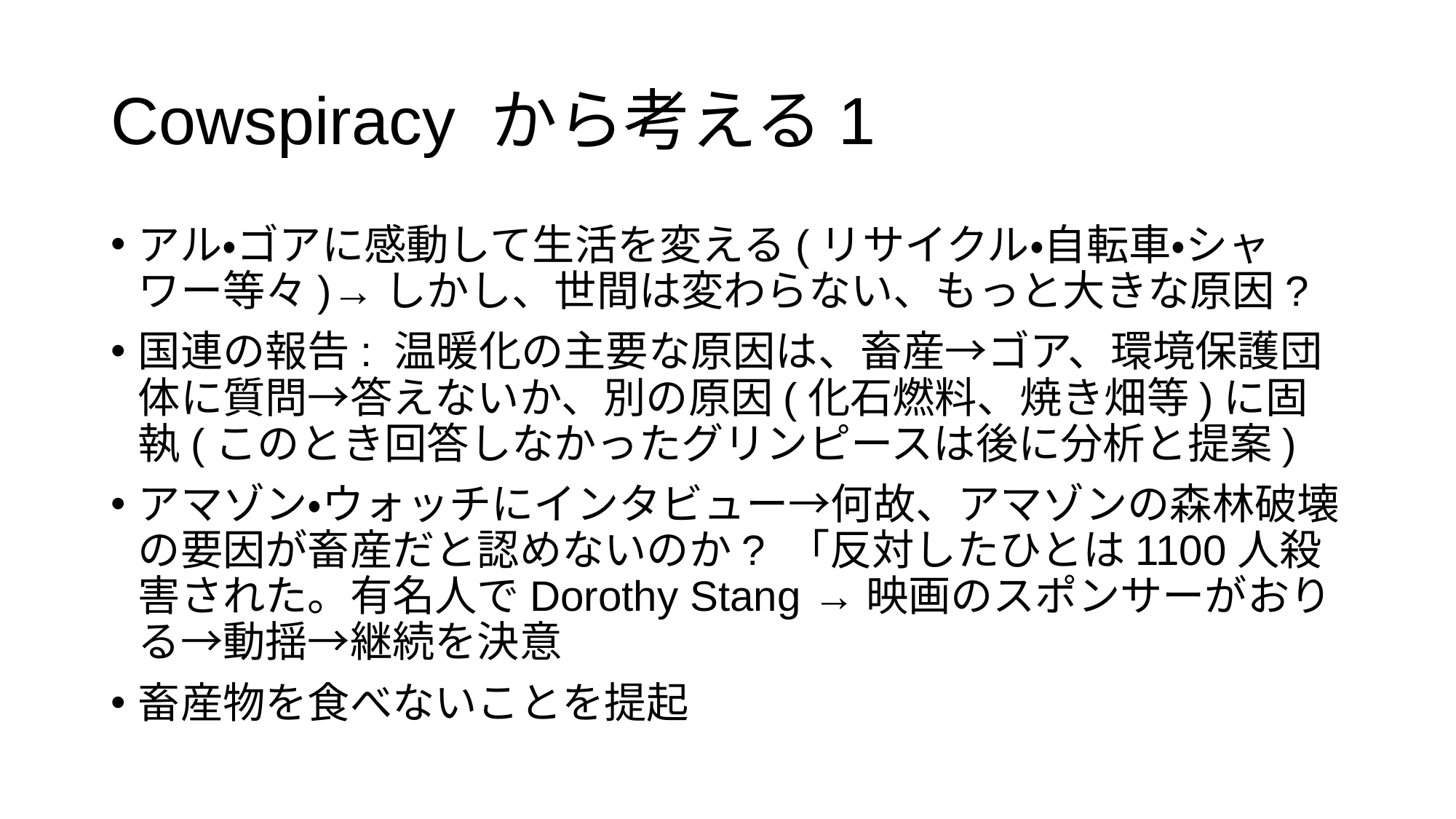

# Cowspiracy から考える1
アル・ゴアに感動して生活を変える(リサイクル・自転車・シャワー等々)→しかし、世間は変わらない、もっと大きな原因?
国連の報告: 温暖化の主要な原因は、畜産→ゴア、環境保護団体に質問→答えないか、別の原因(化石燃料、焼き畑等)に固執(このとき回答しなかったグリンピースは後に分析と提案)
アマゾン・ウォッチにインタビュー→何故、アマゾンの森林破壊の要因が畜産だと認めないのか? 「反対したひとは1100人殺害された。有名人でDorothy Stang →映画のスポンサーがおりる→動揺→継続を決意
畜産物を食べないことを提起